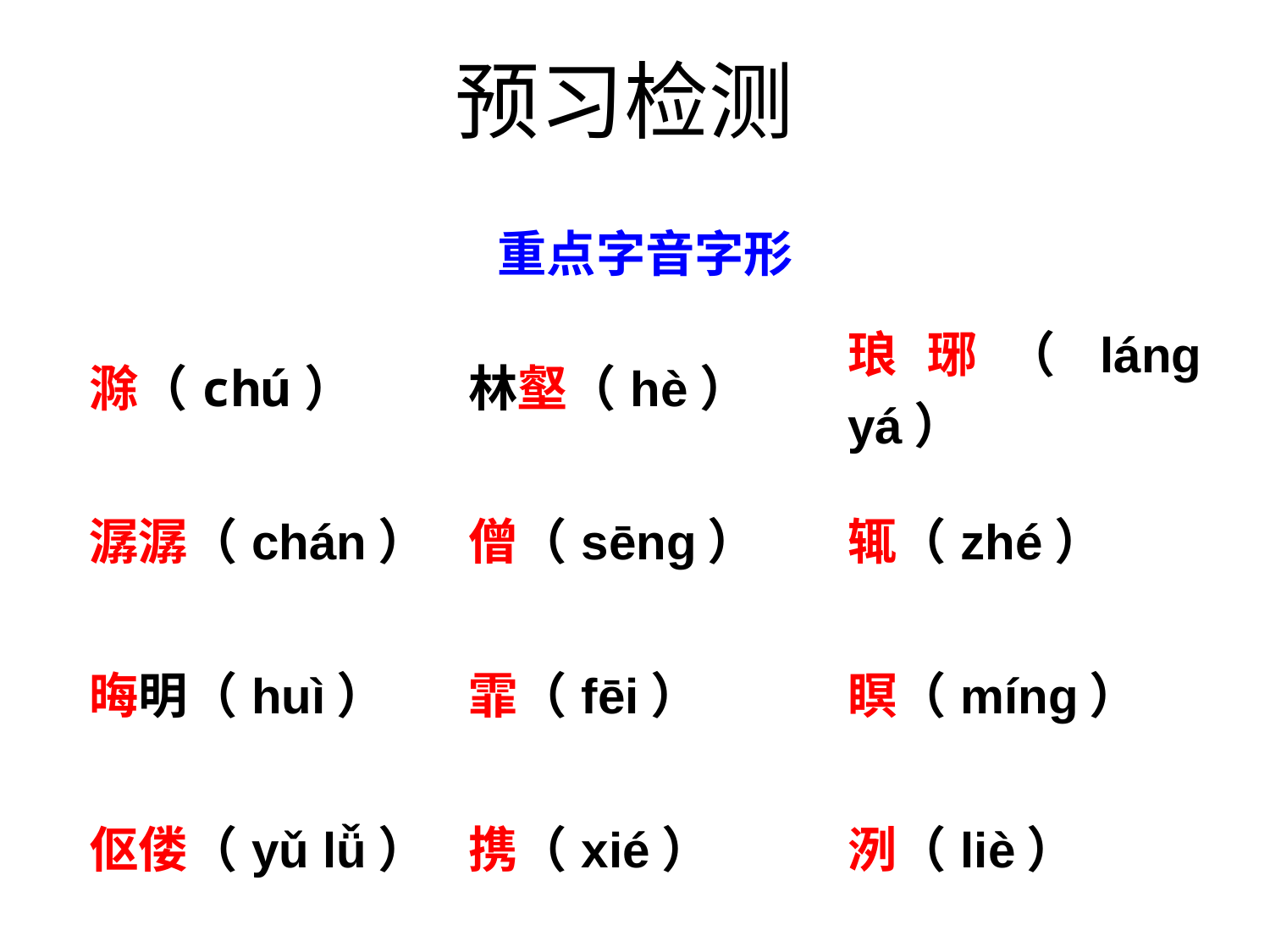

预习检测

重点字音字形
| 滁（chú） | 林壑（hè） | 琅琊（lánɡ yá） |
| --- | --- | --- |
| 潺潺（chán） | 僧（sēnɡ） | 辄（zhé） |
| 晦明（huì） | 霏（fēi） | 瞑（mínɡ） |
| 伛偻（yǔ lǚ） | 携（xié） | 洌（liè） |